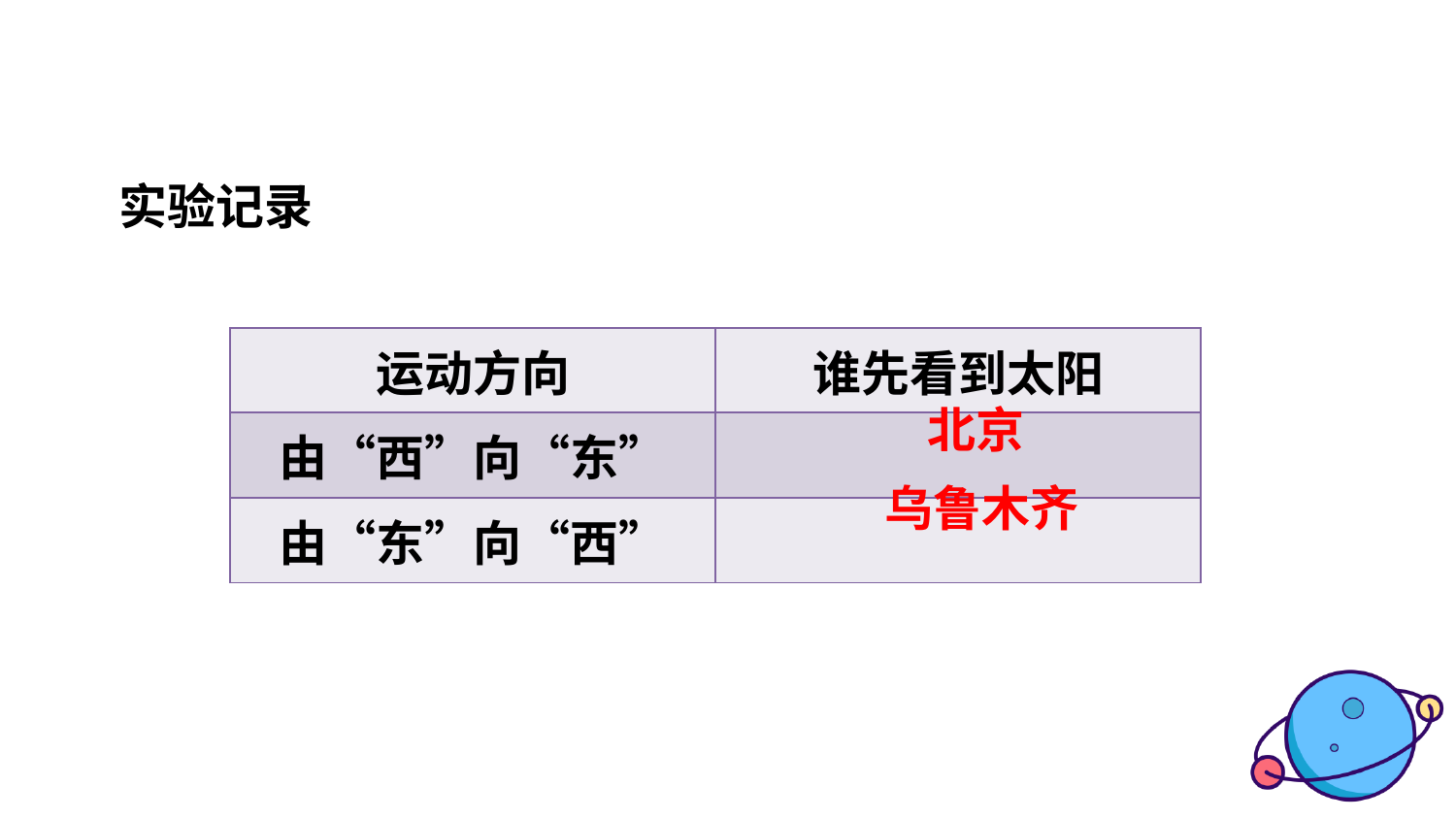

实验记录
| 运动方向 | 谁先看到太阳 |
| --- | --- |
| 由“西”向“东” |  |
| 由“东”向“西” |  |
北京
乌鲁木齐